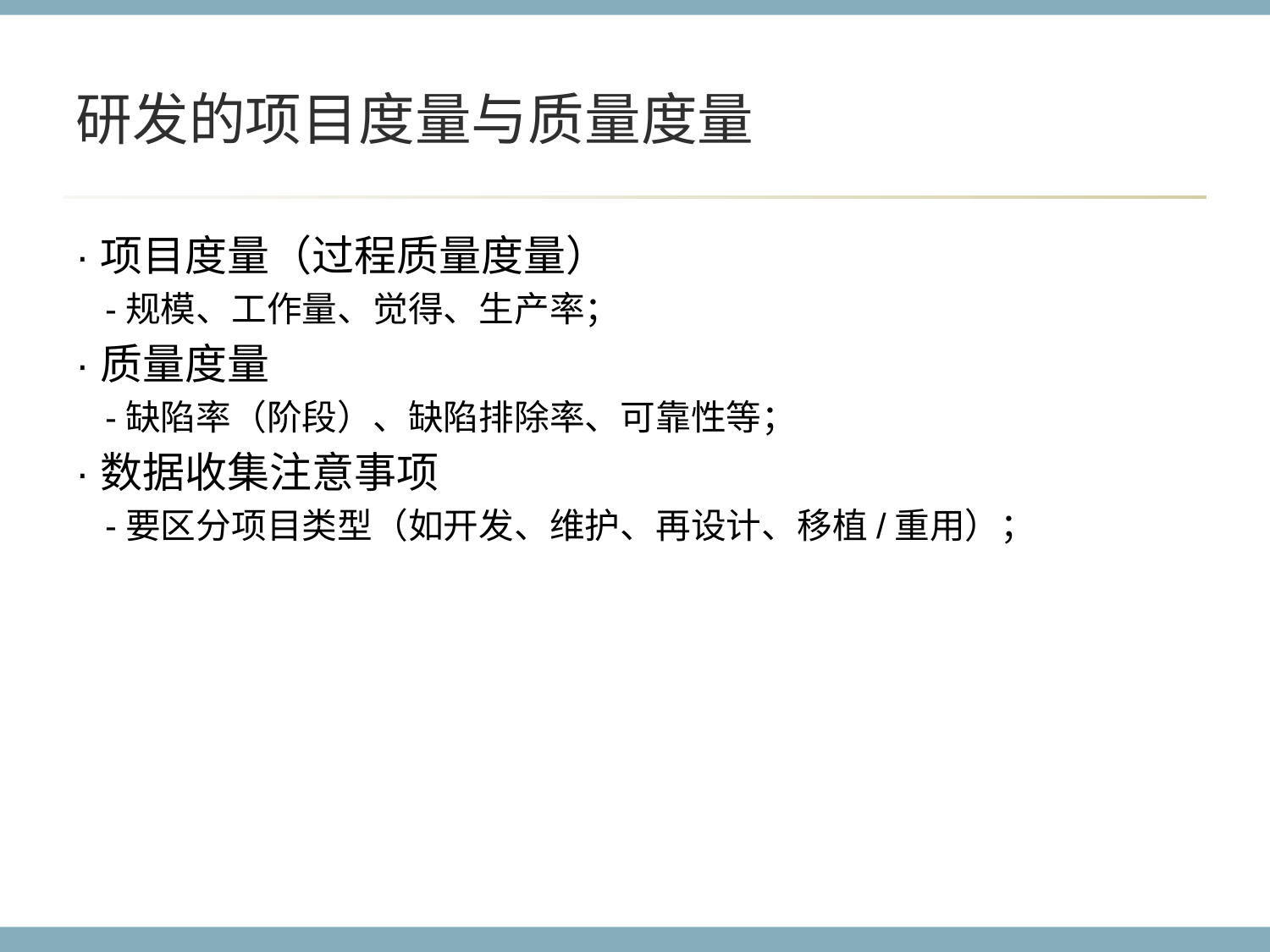

# 研发的项目度量与质量度量
·项目度量（过程质量度量）
   -规模、工作量、觉得、生产率；
·质量度量
   -缺陷率（阶段）、缺陷排除率、可靠性等；
·数据收集注意事项
   -要区分项目类型（如开发、维护、再设计、移植/重用）；